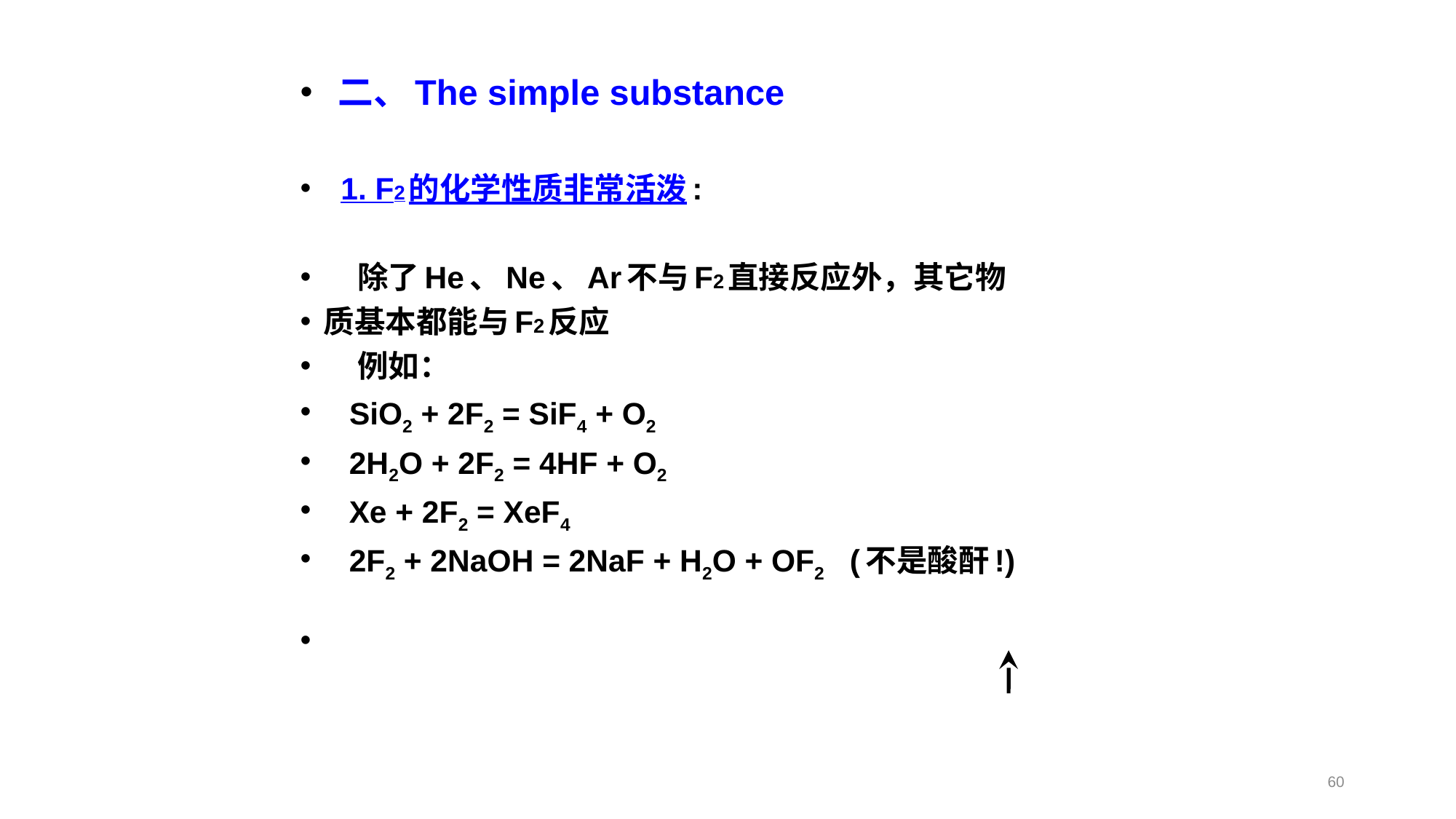

二、The simple substance

  1. F2的化学性质非常活泼:

    除了He、Ne、Ar不与F2直接反应外，其它物
质基本都能与F2反应
    例如：
   SiO2 + 2F2 = SiF4 + O2
     2H2O + 2F2 = 4HF + O2
     Xe + 2F2 = XeF4
     2F2 + 2NaOH = 2NaF + H2O + OF2     (不是酸酐!)

60